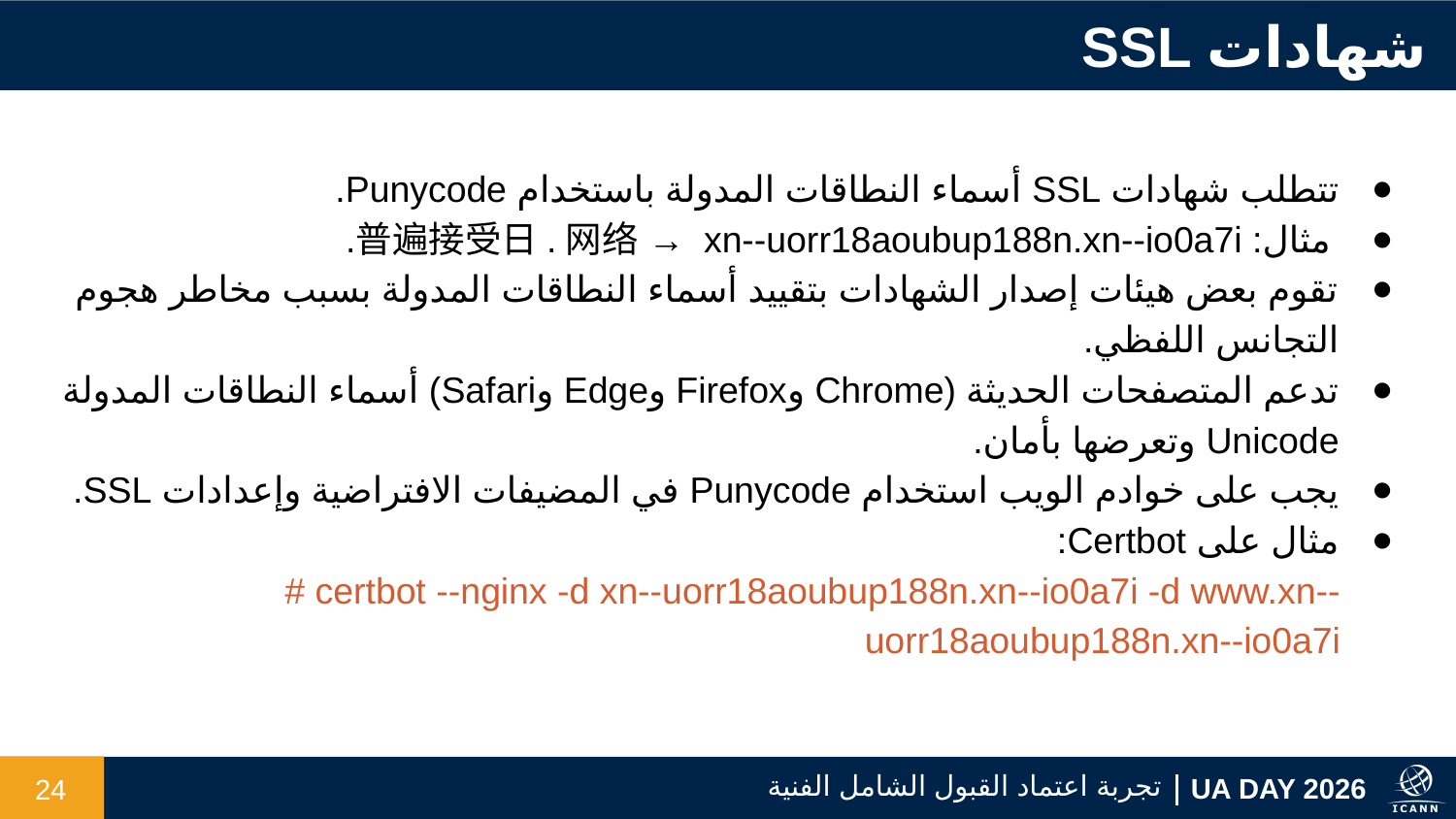

شهادات SSL
تتطلب شهادات SSL أسماء النطاقات المدولة باستخدام Punycode.
مثال: 普遍接受日.网络 → xn--uorr18aoubup188n.xn--io0a7i.
تقوم بعض هيئات إصدار الشهادات بتقييد أسماء النطاقات المدولة بسبب مخاطر هجوم التجانس اللفظي.
تدعم المتصفحات الحديثة (Chrome وFirefox وEdge وSafari) أسماء النطاقات المدولة Unicode وتعرضها بأمان.
يجب على خوادم الويب استخدام Punycode في المضيفات الافتراضية وإعدادات SSL.
مثال على Certbot:
‎# certbot --nginx -d xn--uorr18aoubup188n.xn--io0a7i -d www.xn--uorr18aoubup188n.xn--io0a7i